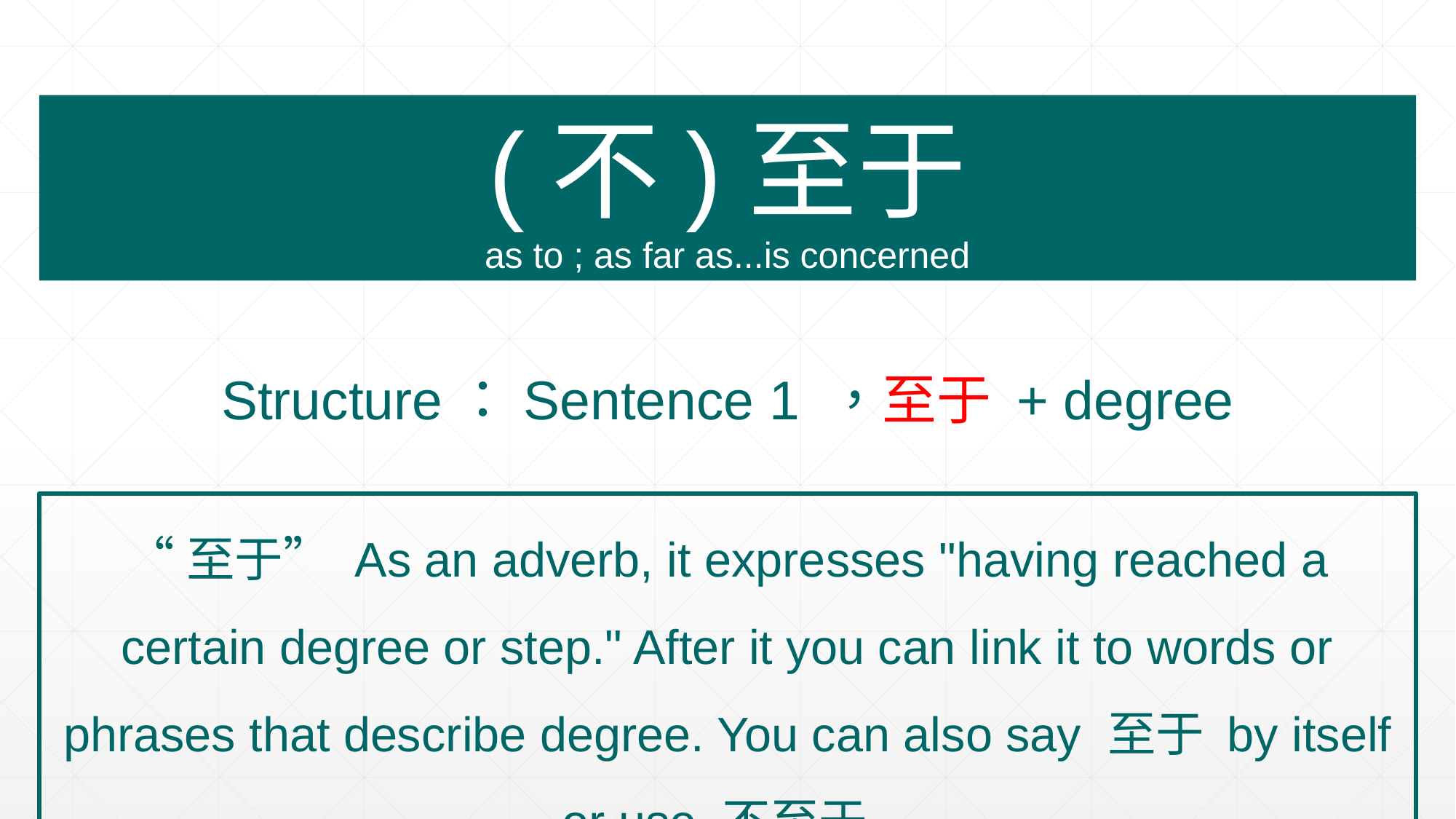

(不)至于
as to ; as far as...is concerned
Structure：Sentence 1 ，至于 + degree
“至于” As an adverb, it expresses "having reached a certain degree or step." After it you can link it to words or phrases that describe degree. You can also say 至于 by itself or use 不至于.